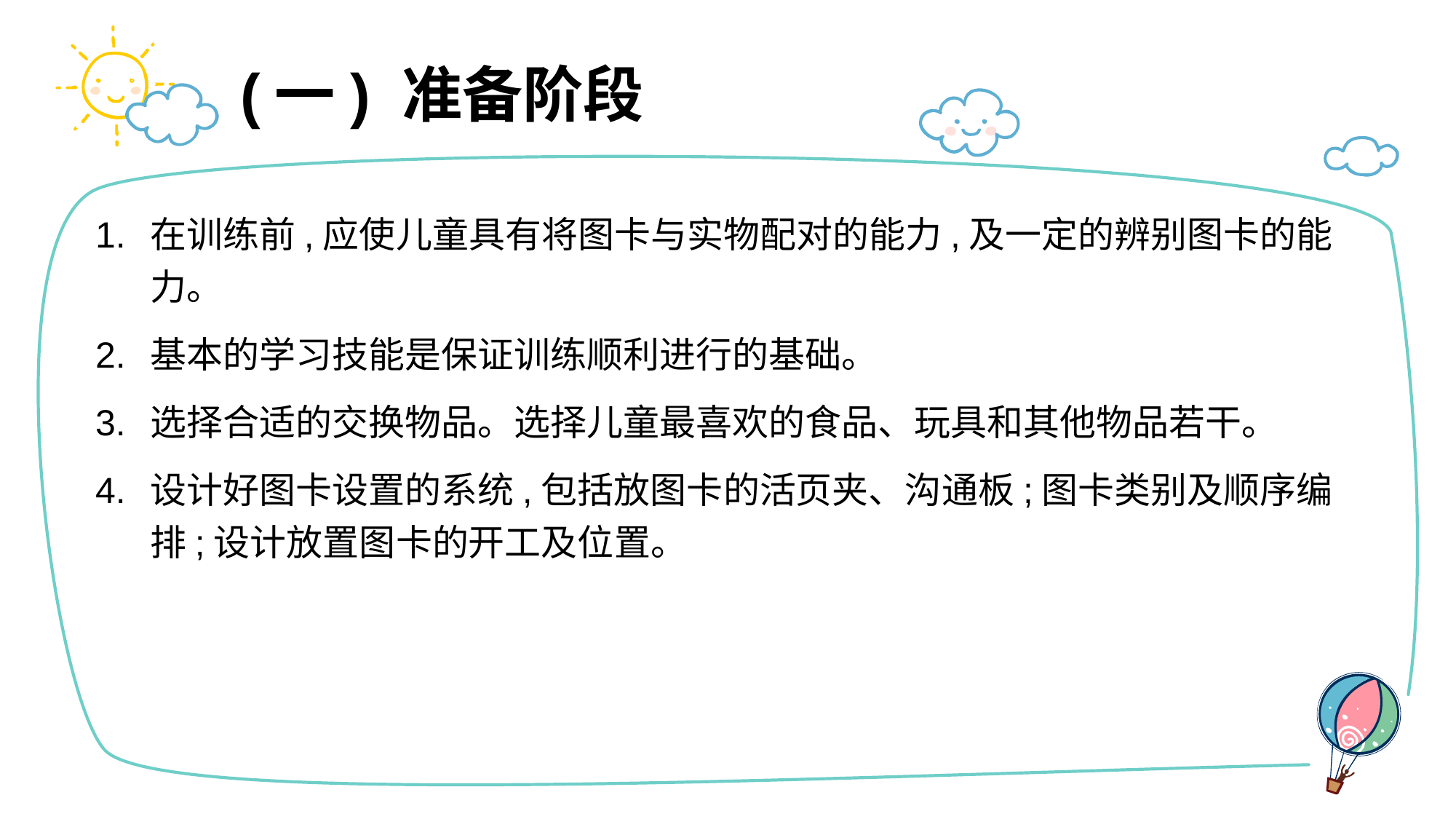

# (一) 准备阶段
在训练前,应使儿童具有将图卡与实物配对的能力,及一定的辨别图卡的能力。
基本的学习技能是保证训练顺利进行的基础。
选择合适的交换物品。选择儿童最喜欢的食品、玩具和其他物品若干。
设计好图卡设置的系统,包括放图卡的活页夹、沟通板;图卡类别及顺序编排;设计放置图卡的开工及位置。